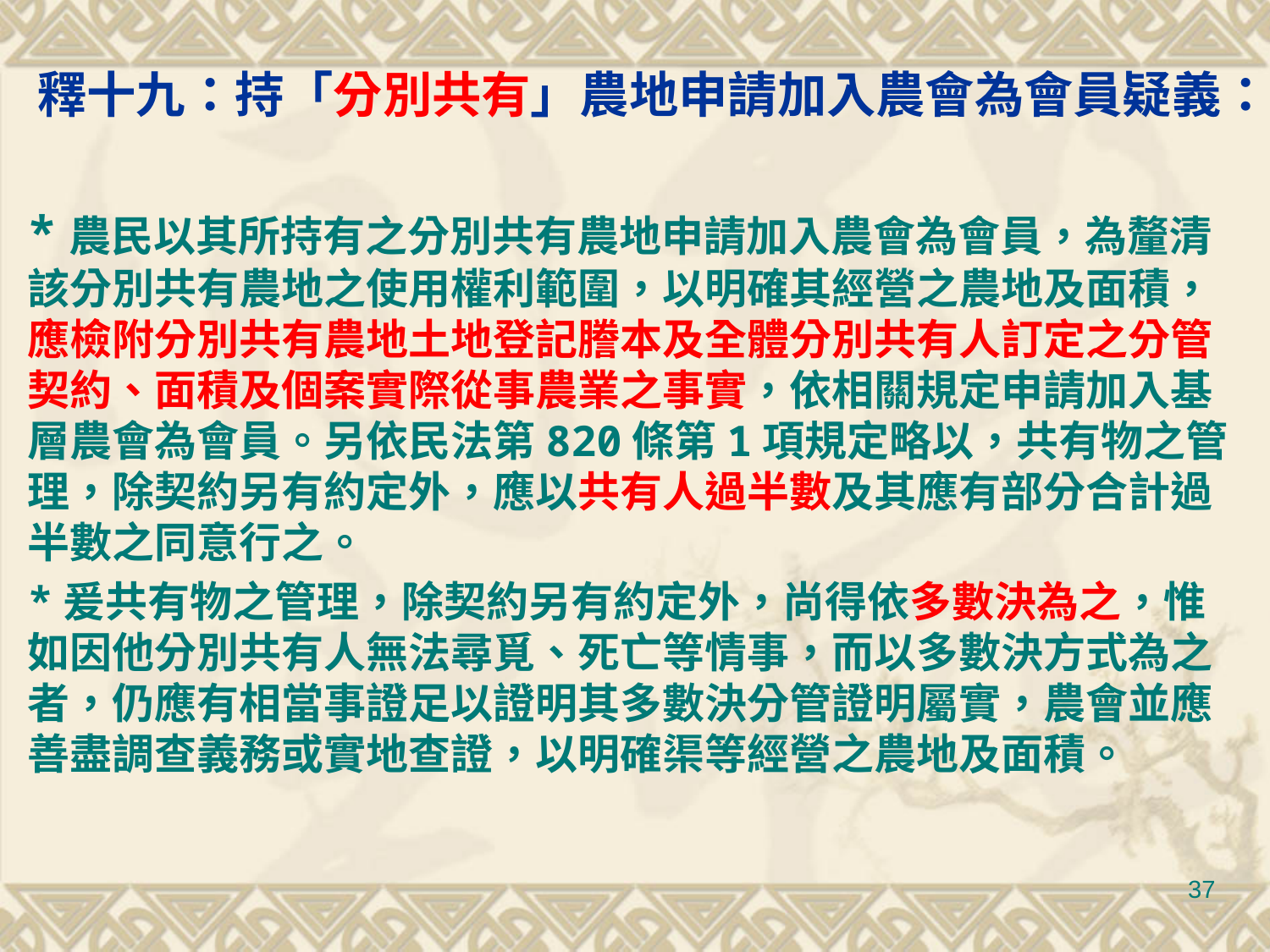

# 釋十九：持「分別共有」農地申請加入農會為會員疑義：
*農民以其所持有之分別共有農地申請加入農會為會員，為釐清該分別共有農地之使用權利範圍，以明確其經營之農地及面積，應檢附分別共有農地土地登記謄本及全體分別共有人訂定之分管契約、面積及個案實際從事農業之事實，依相關規定申請加入基層農會為會員。另依民法第820條第1項規定略以，共有物之管理，除契約另有約定外，應以共有人過半數及其應有部分合計過半數之同意行之。
*爰共有物之管理，除契約另有約定外，尚得依多數決為之，惟如因他分別共有人無法尋覓、死亡等情事，而以多數決方式為之者，仍應有相當事證足以證明其多數決分管證明屬實，農會並應善盡調查義務或實地查證，以明確渠等經營之農地及面積。
37